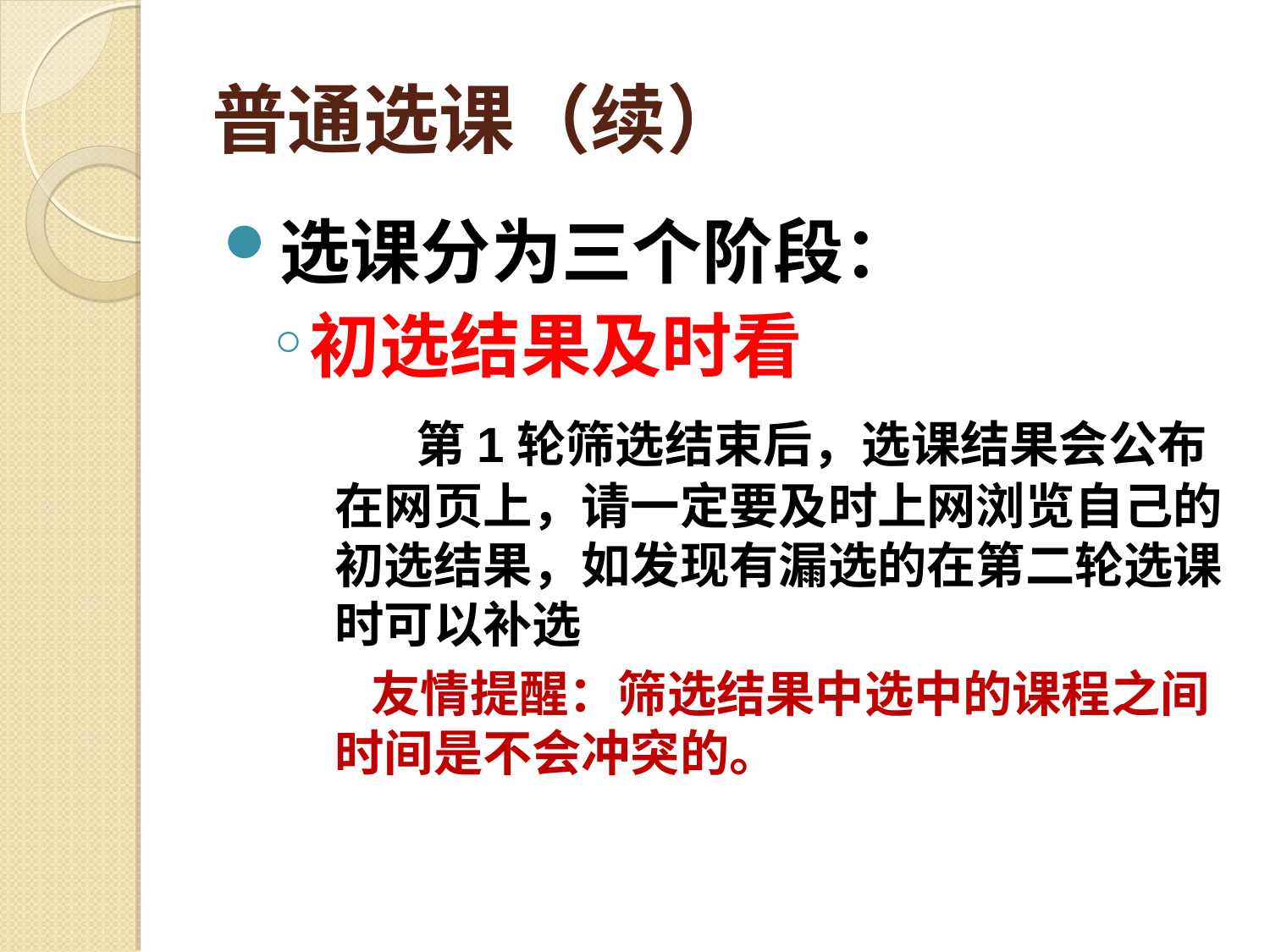

普通选课（续）
选课分为三个阶段：
初选结果及时看
　　第1轮筛选结束后，选课结果会公布在网页上，请一定要及时上网浏览自己的初选结果，如发现有漏选的在第二轮选课时可以补选
     友情提醒：筛选结果中选中的课程之间时间是不会冲突的。